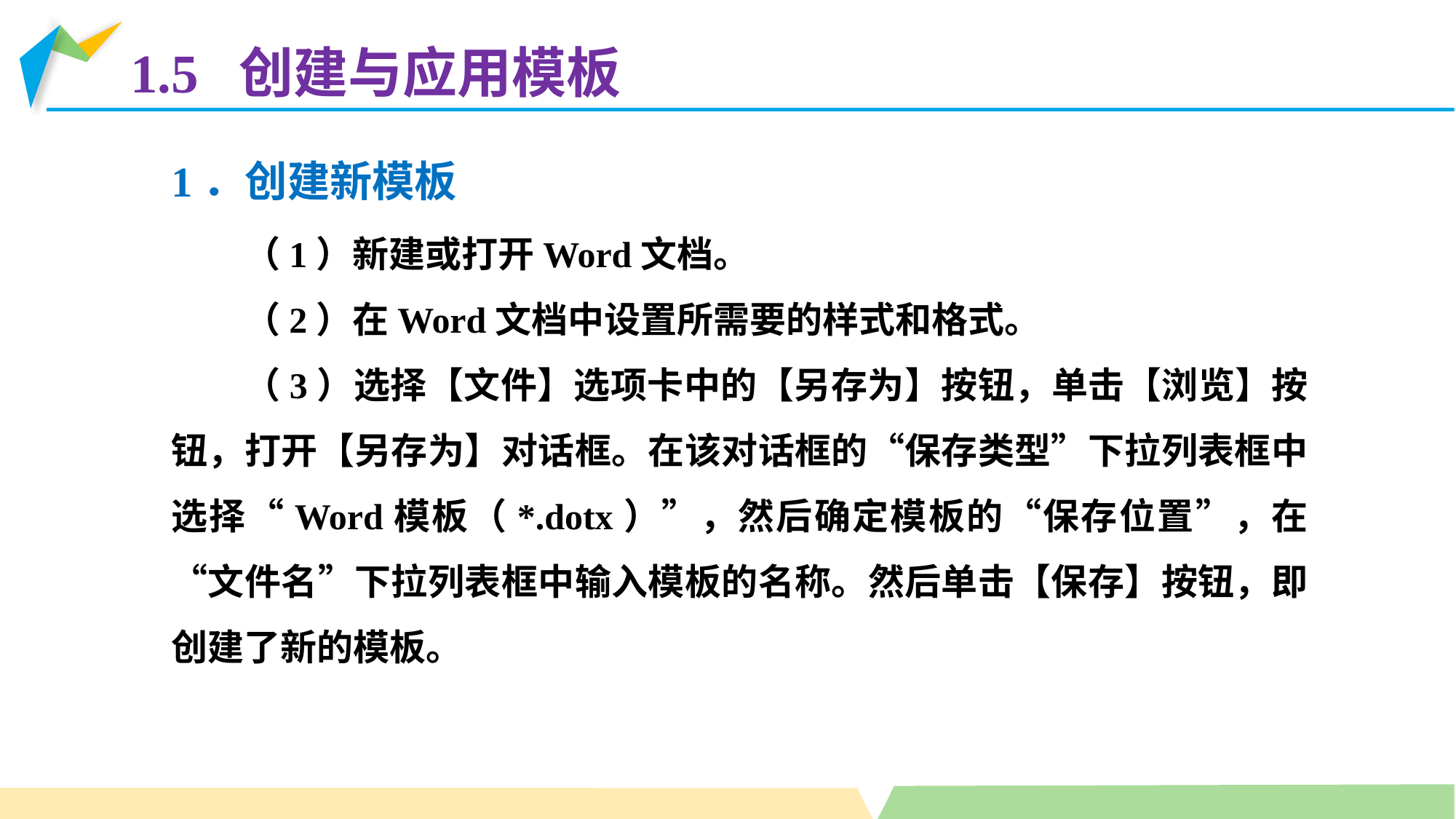

1.5  创建与应用模板
1．创建新模板
（1）新建或打开Word文档。
（2）在Word文档中设置所需要的样式和格式。
（3）选择【文件】选项卡中的【另存为】按钮，单击【浏览】按钮，打开【另存为】对话框。在该对话框的“保存类型”下拉列表框中选择“Word模板（*.dotx）”，然后确定模板的“保存位置”，在“文件名”下拉列表框中输入模板的名称。然后单击【保存】按钮，即创建了新的模板。